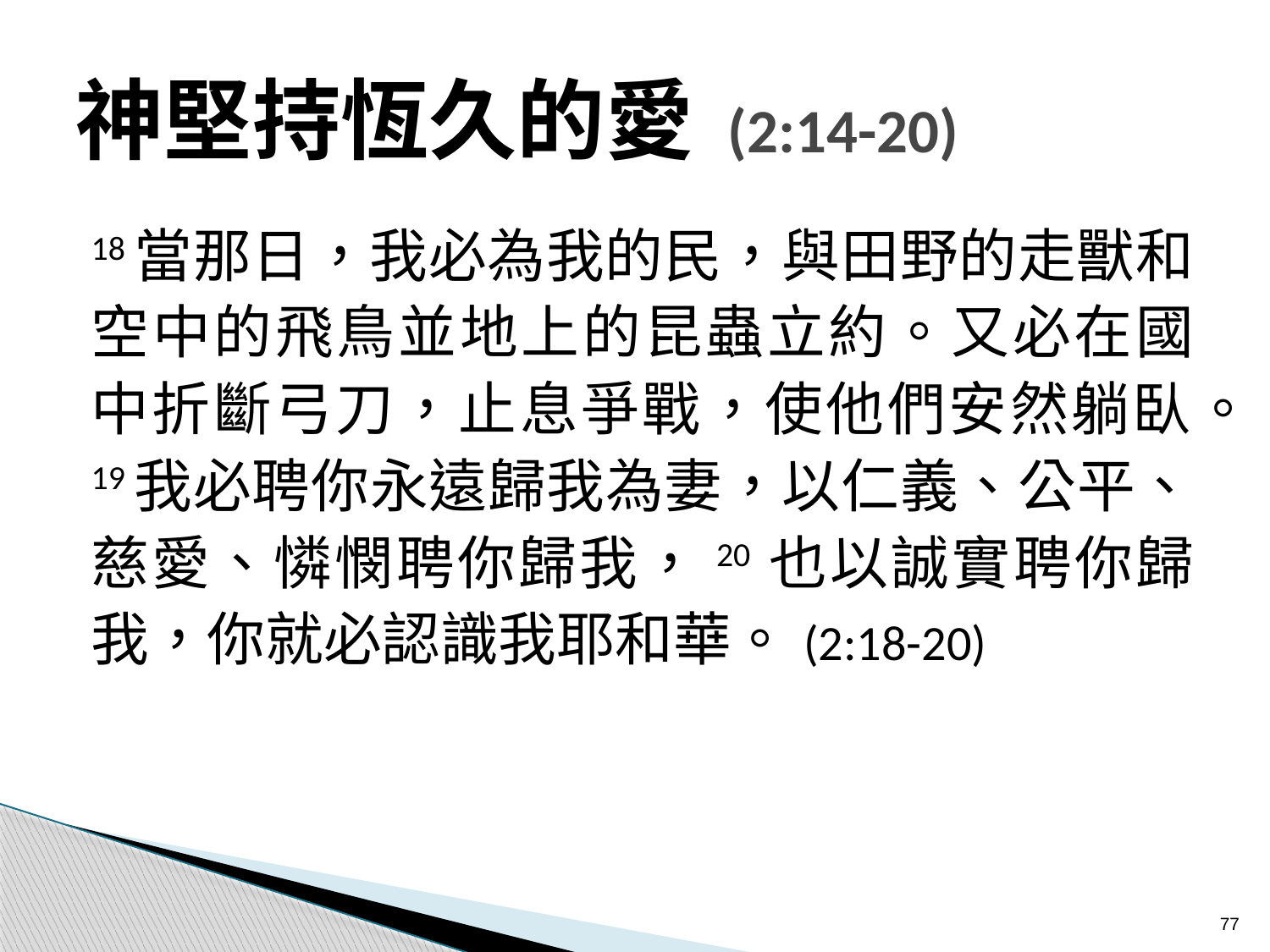

# 神堅持恆久的愛 (2:14-20)
18當那日，我必為我的民，與田野的走獸和空中的飛鳥並地上的昆蟲立約。又必在國中折斷弓刀，止息爭戰，使他們安然躺臥。19我必聘你永遠歸我為妻，以仁義、公平、慈愛、憐憫聘你歸我，20 也以誠實聘你歸我，你就必認識我耶和華。(2:18-20)
77